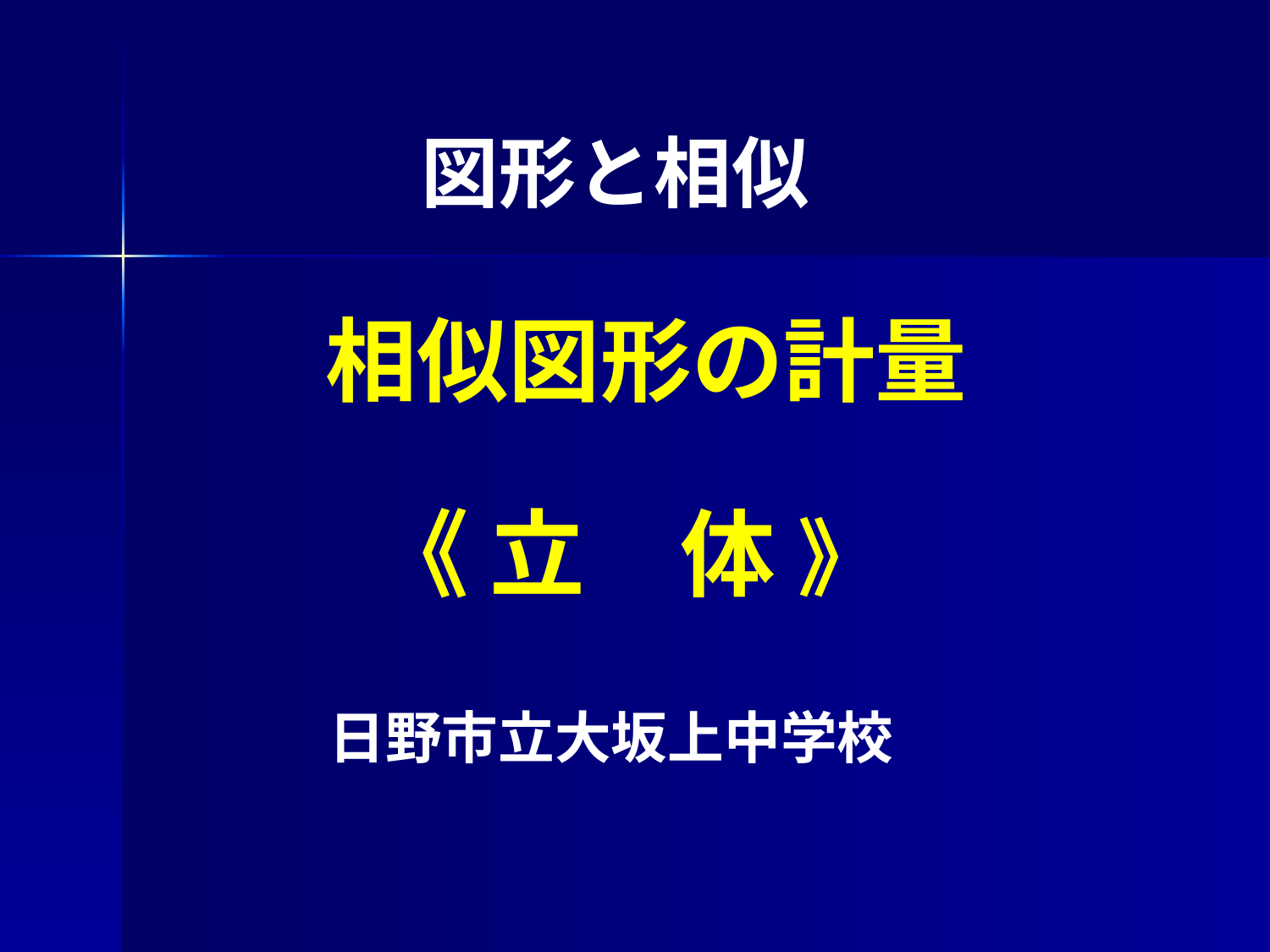

# 図形と相似
 相似図形の計量
 《 立　体 》
日野市立大坂上中学校